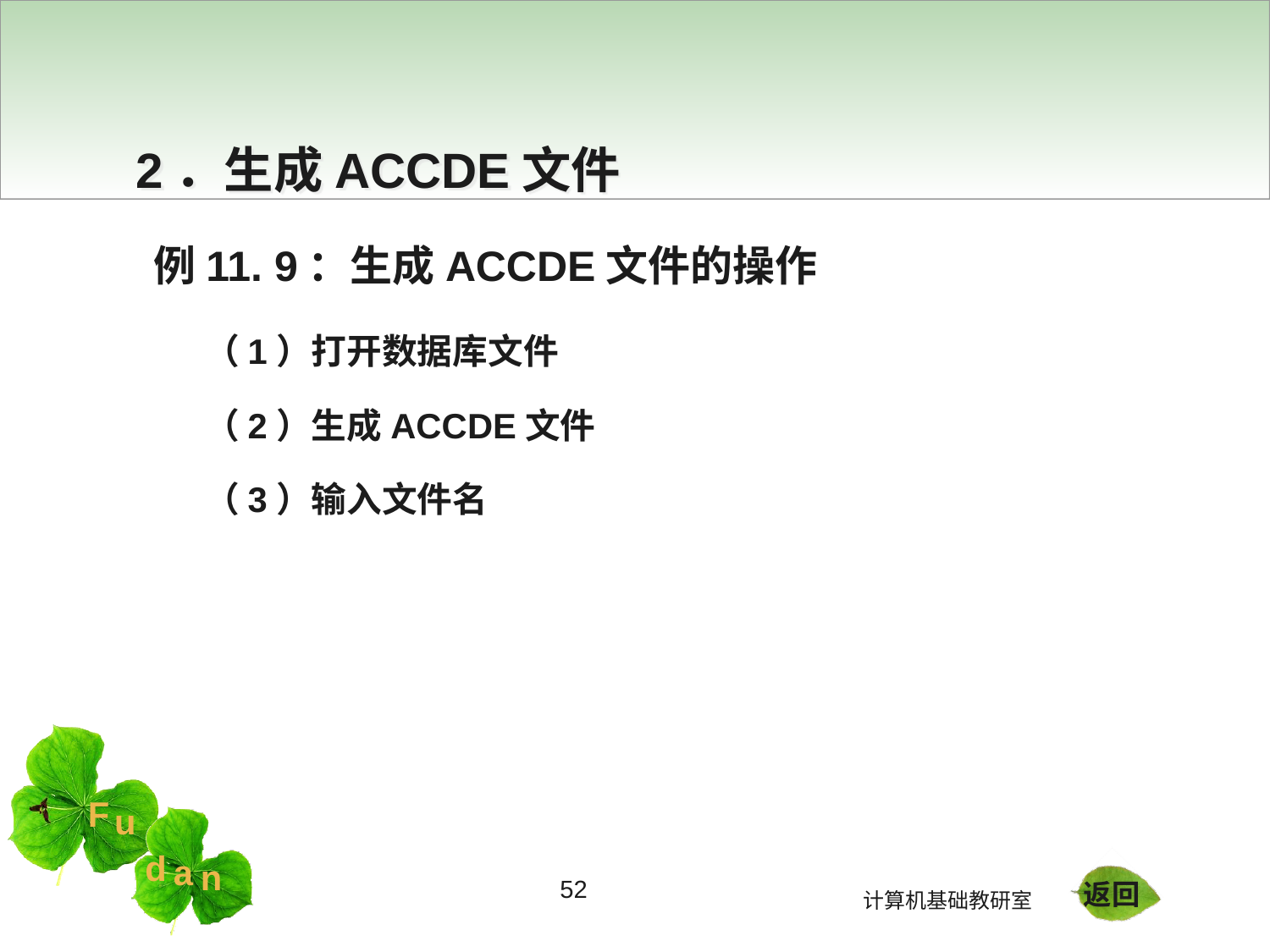

2．生成ACCDE文件
例11. 9：生成ACCDE文件的操作
（1）打开数据库文件
（2）生成ACCDE文件
（3）输入文件名
52
返回